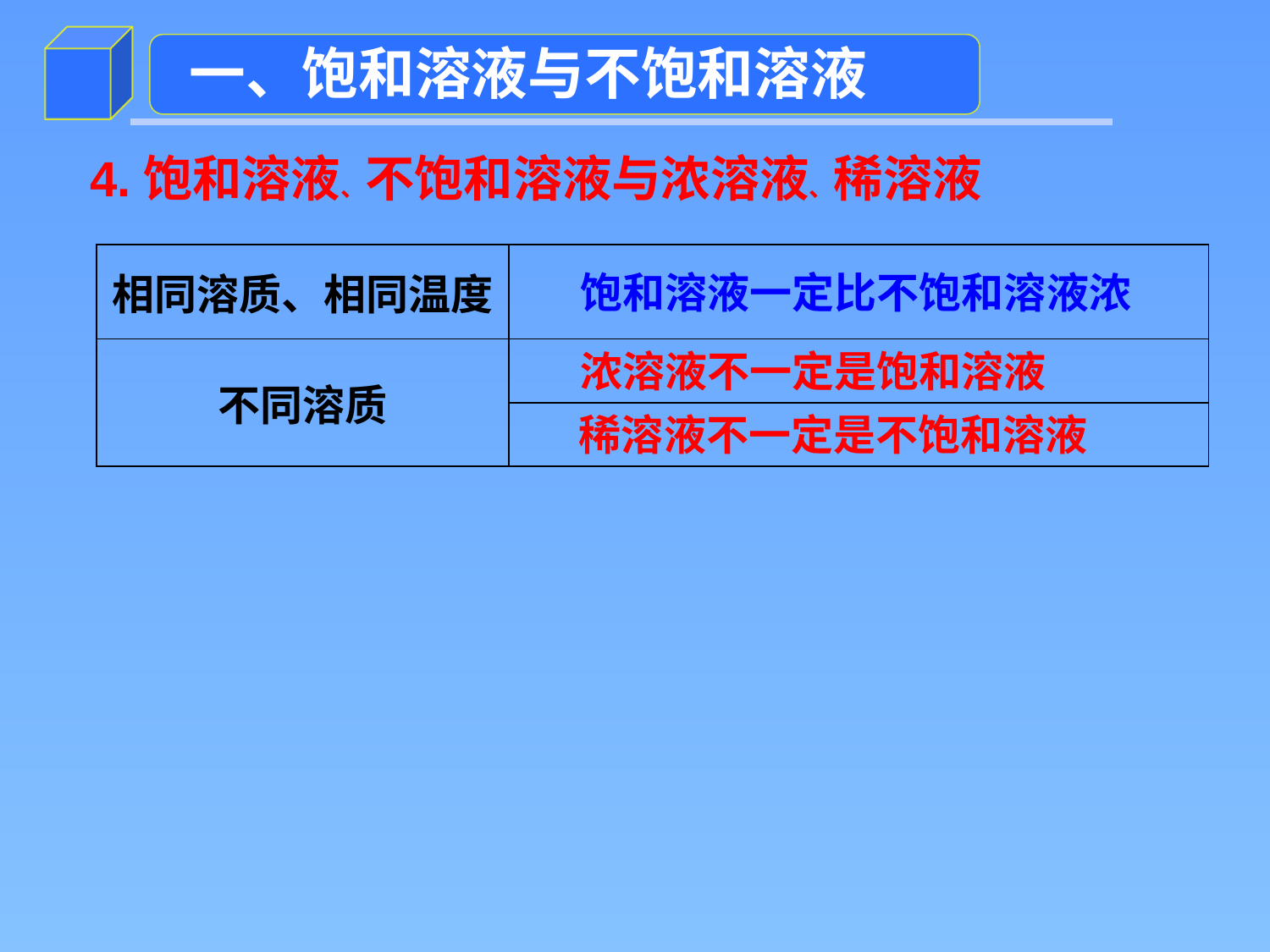

一、饱和溶液与不饱和溶液
4.饱和溶液、不饱和溶液与浓溶液、稀溶液
| 相同溶质、相同温度 |  |
| --- | --- |
| 不同溶质 |  |
|  |  |
饱和溶液一定比不饱和溶液浓
浓溶液不一定是饱和溶液
稀溶液不一定是不饱和溶液